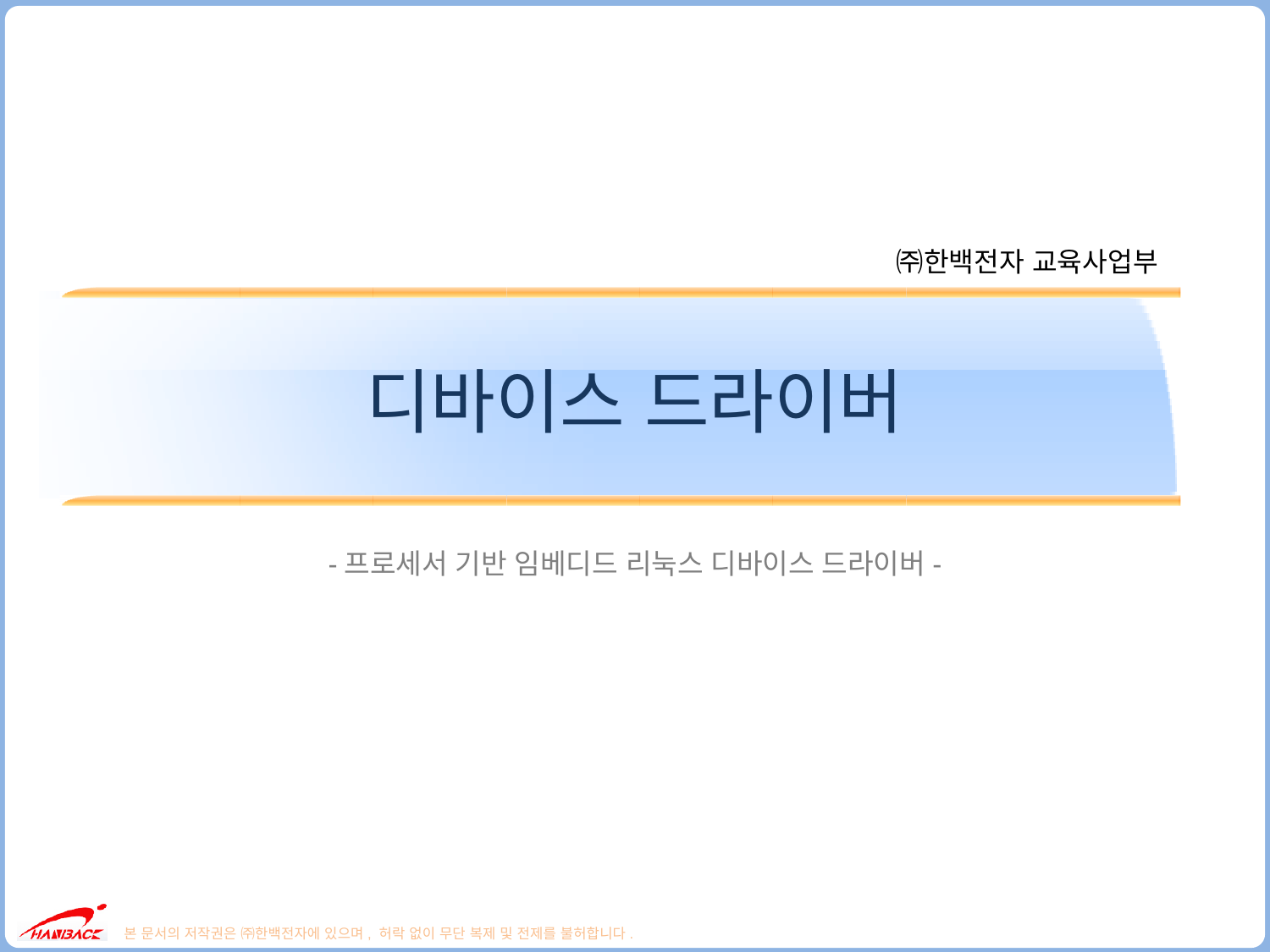

# 디바이스 드라이버
-프로세서 기반 임베디드 리눅스 디바이스 드라이버-